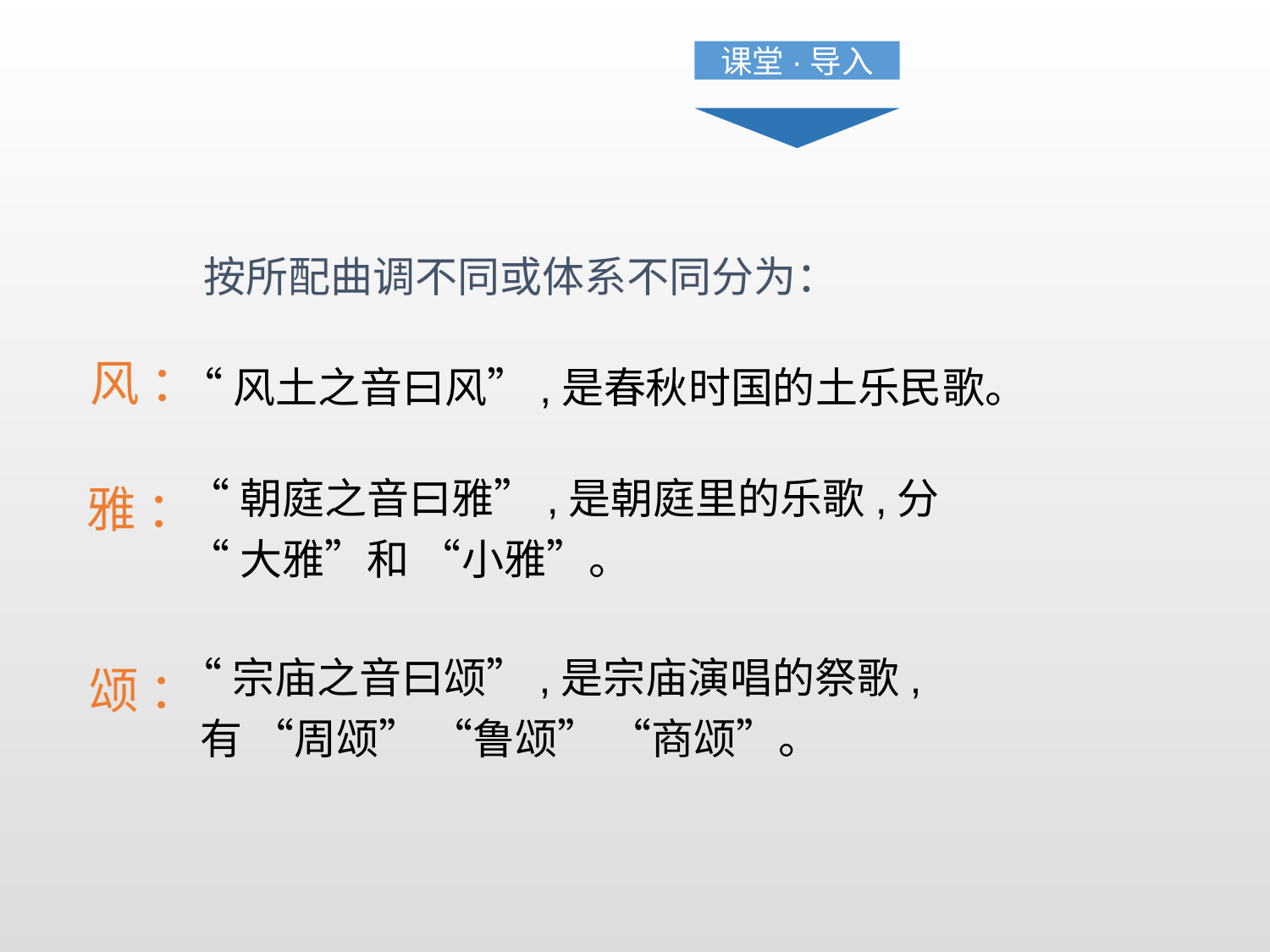

课堂·导入

按所配曲调不同或体系不同分为：
风 ：
雅 ：
颂 ：
“风土之音曰风”,是春秋时国的土乐民歌。
“朝庭之音曰雅”,是朝庭里的乐歌,分
“大雅”和 “小雅”。
“宗庙之音曰颂”,是宗庙演唱的祭歌,
 有 “周颂” “鲁颂” “商颂”。